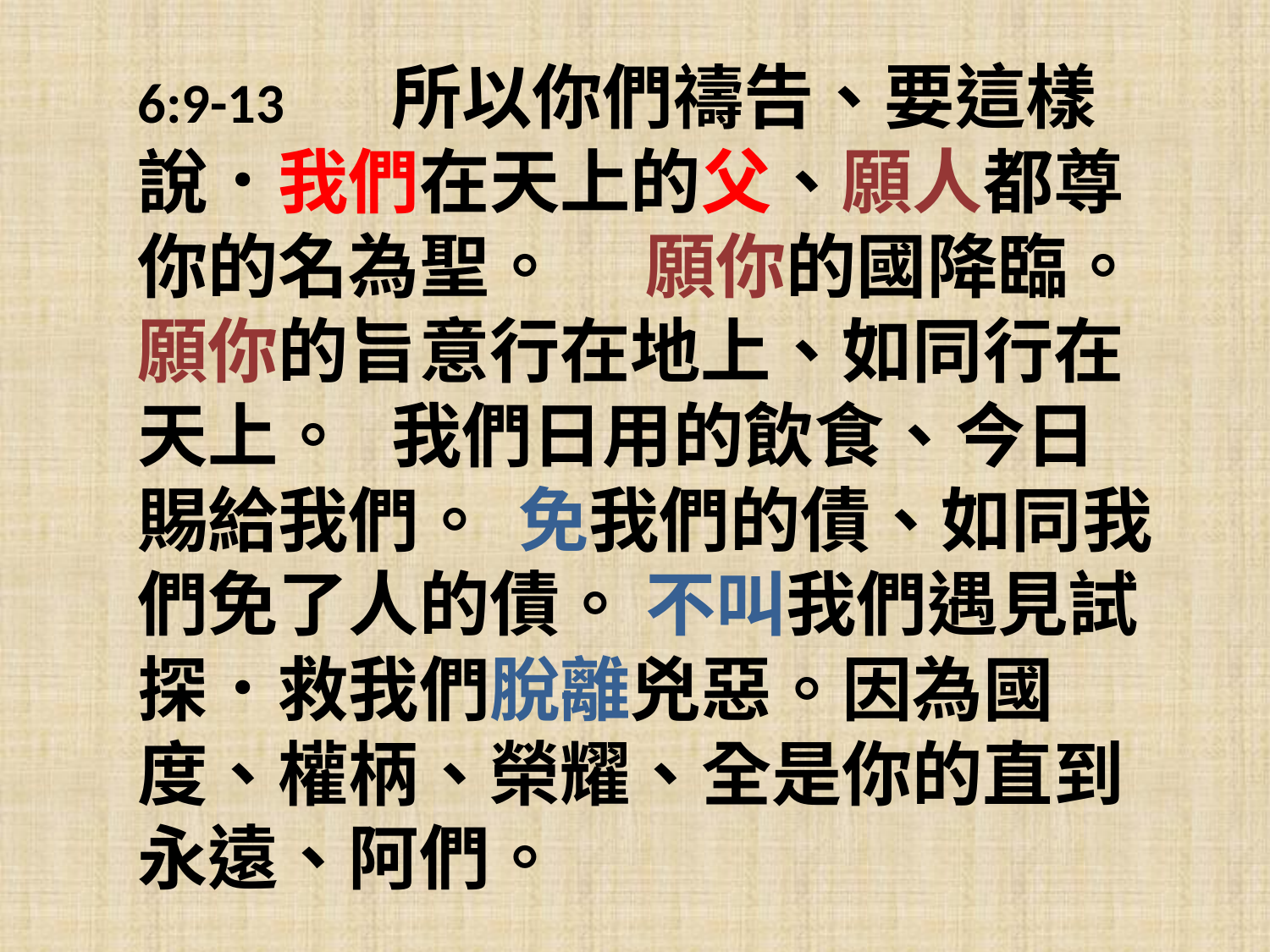

6:9-13	所以你們禱告、要這樣說．我們在天上的父、願人都尊你的名為聖。	願你的國降臨。願你的旨意行在地上、如同行在天上。	我們日用的飲食、今日賜給我們。	免我們的債、如同我們免了人的債。	不叫我們遇見試探．救我們脫離兇惡。因為國度、權柄、榮耀、全是你的直到永遠、阿們。